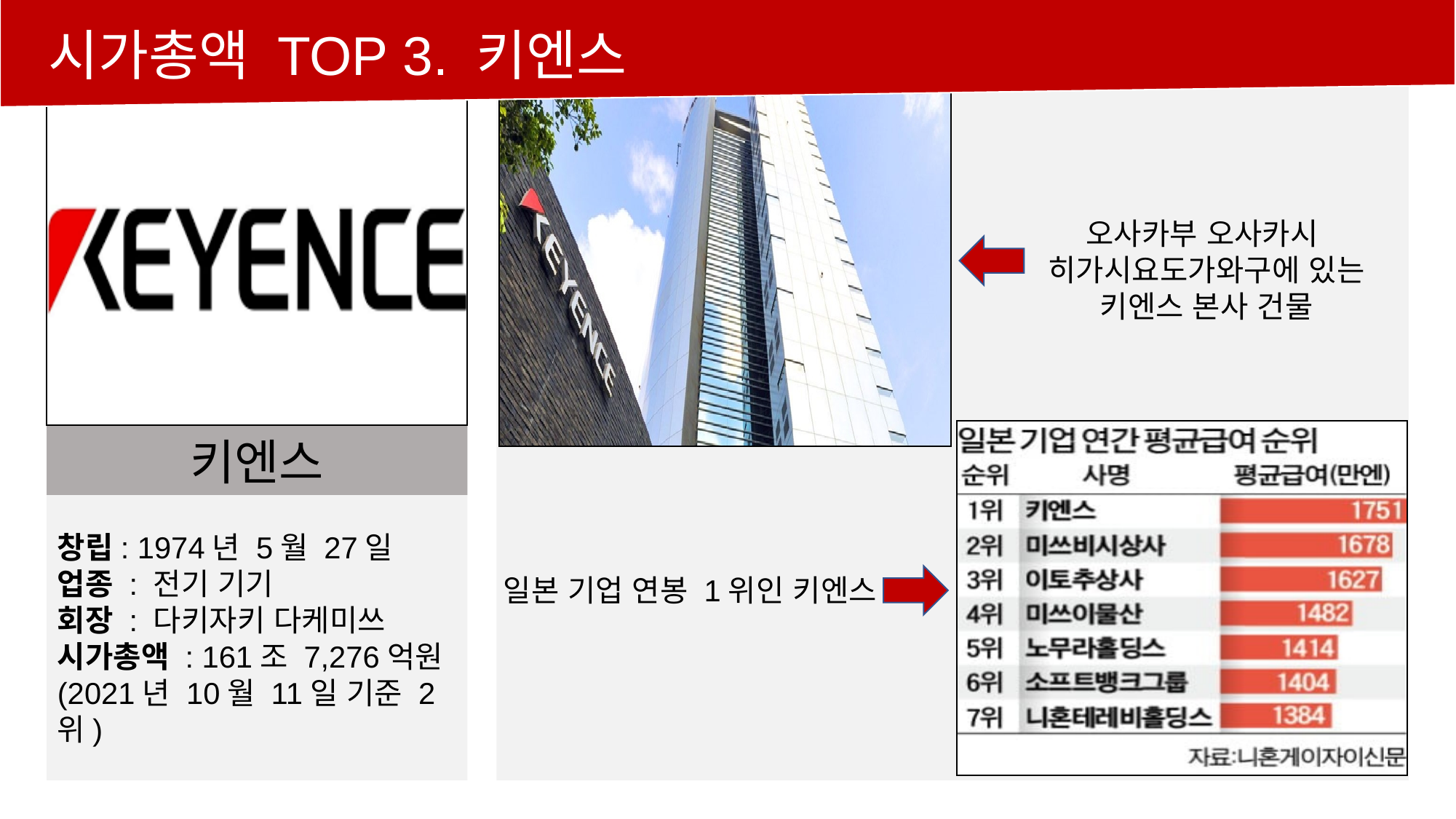

시가총액 TOP 3. 키엔스

오사카부 오사카시
히가시요도가와구에 있는 키엔스 본사 건물

키엔스
창립: 1974년 5월 27일
업종 : 전기 기기
회장 : 다키자키 다케미쓰
시가총액 : 161조 7,276억원 (2021년 10월 11일 기준 2위)
일본 기업 연봉 1위인 키엔스